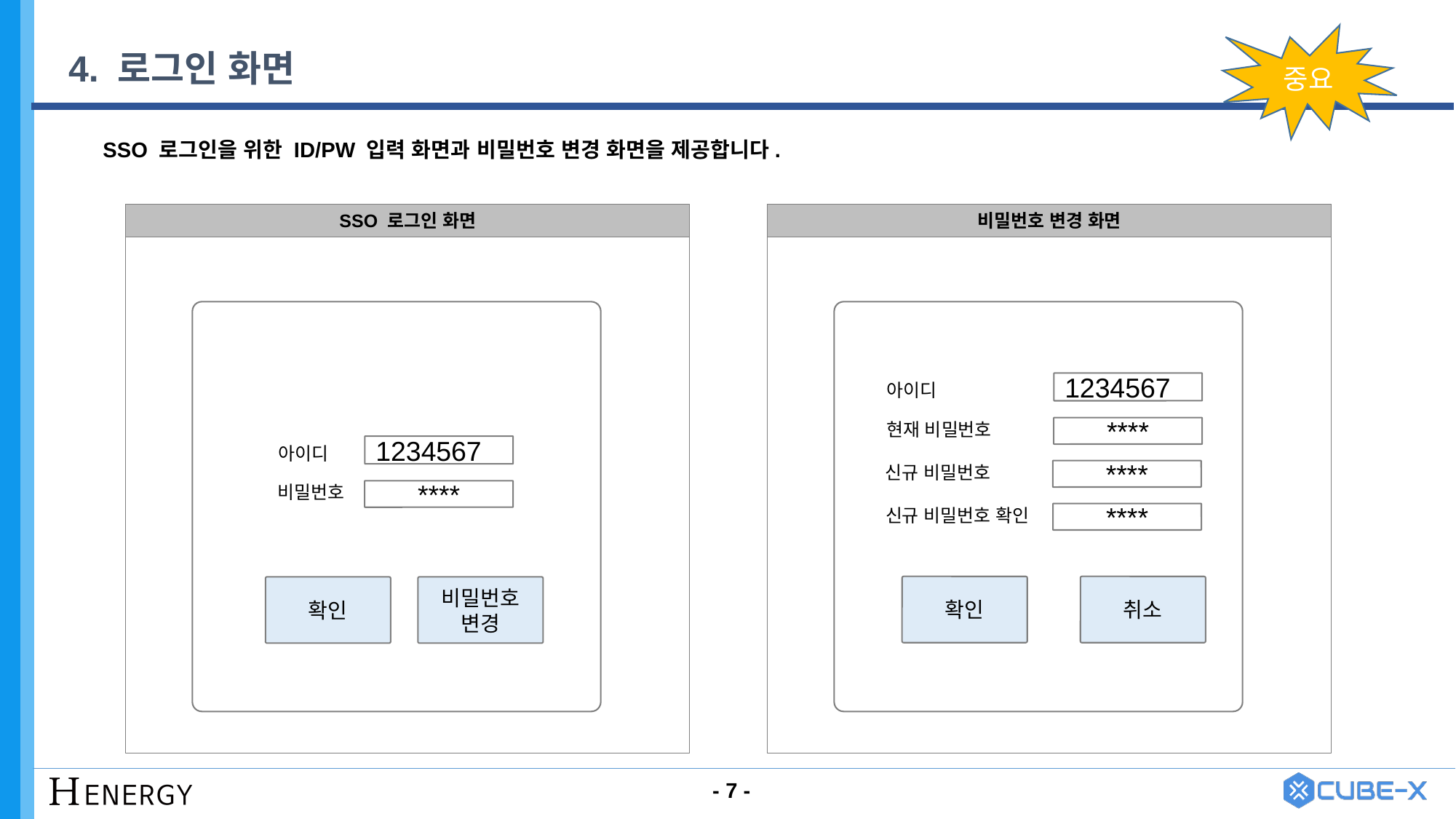

중요
# 4. 로그인 화면
SSO 로그인을 위한 ID/PW 입력 화면과 비밀번호 변경 화면을 제공합니다.
SSO 로그인 화면
비밀번호 변경 화면

1234567
아이디
현재 비밀번호
****
1234567
아이디
신규 비밀번호
****
비밀번호
****
신규 비밀번호 확인
****
확인
취소
확인
비밀번호
변경
- 7 -